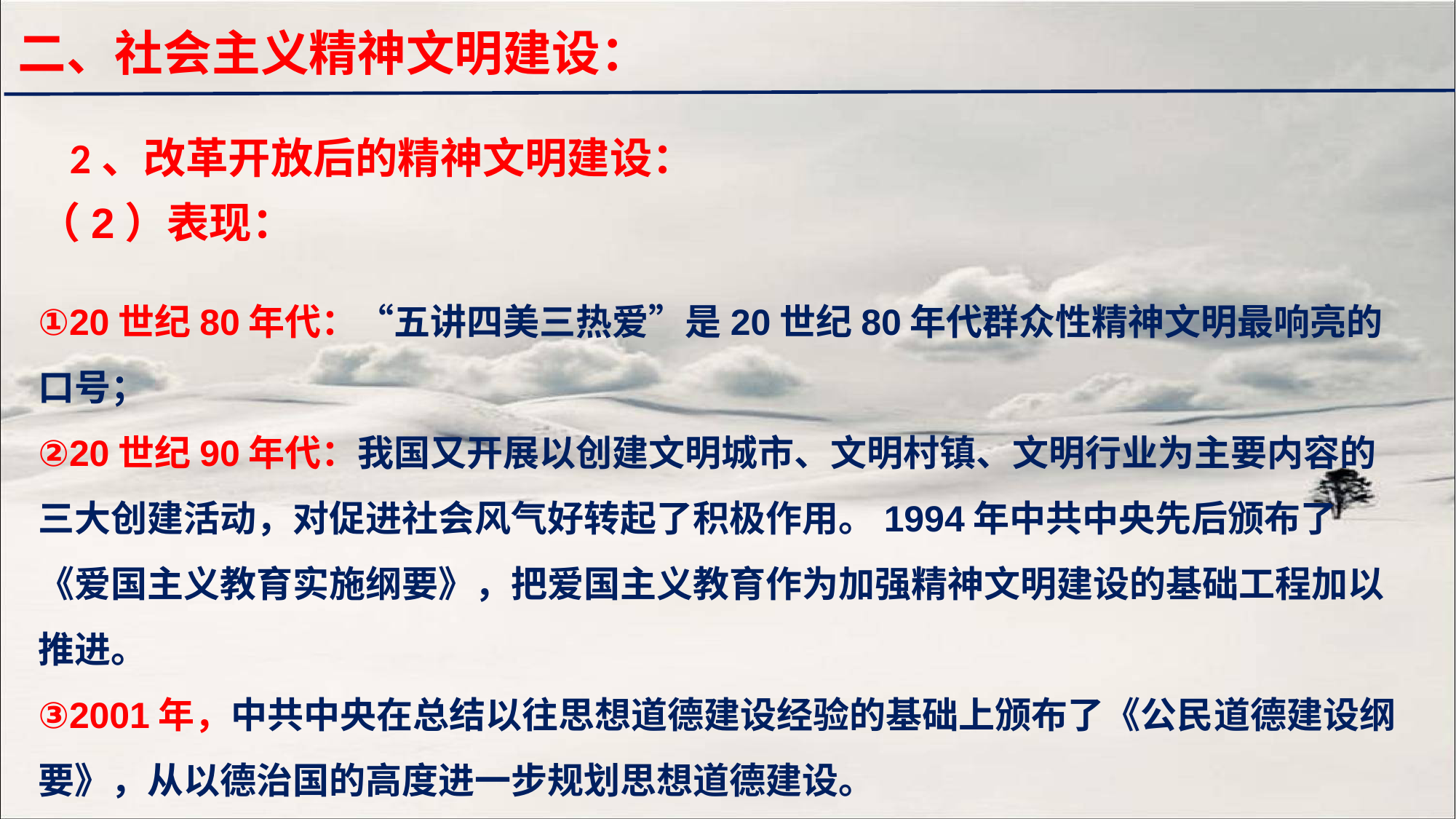

二、社会主义精神文明建设：
2、改革开放后的精神文明建设：
（2）表现：

①20世纪80年代：“五讲四美三热爱”是20世纪80年代群众性精神文明最响亮的口号；
②20世纪90年代：我国又开展以创建文明城市、文明村镇、文明行业为主要内容的三大创建活动，对促进社会风气好转起了积极作用。1994年中共中央先后颁布了《爱国主义教育实施纲要》，把爱国主义教育作为加强精神文明建设的基础工程加以推进。
③2001年，中共中央在总结以往思想道德建设经验的基础上颁布了《公民道德建设纲要》，从以德治国的高度进一步规划思想道德建设。